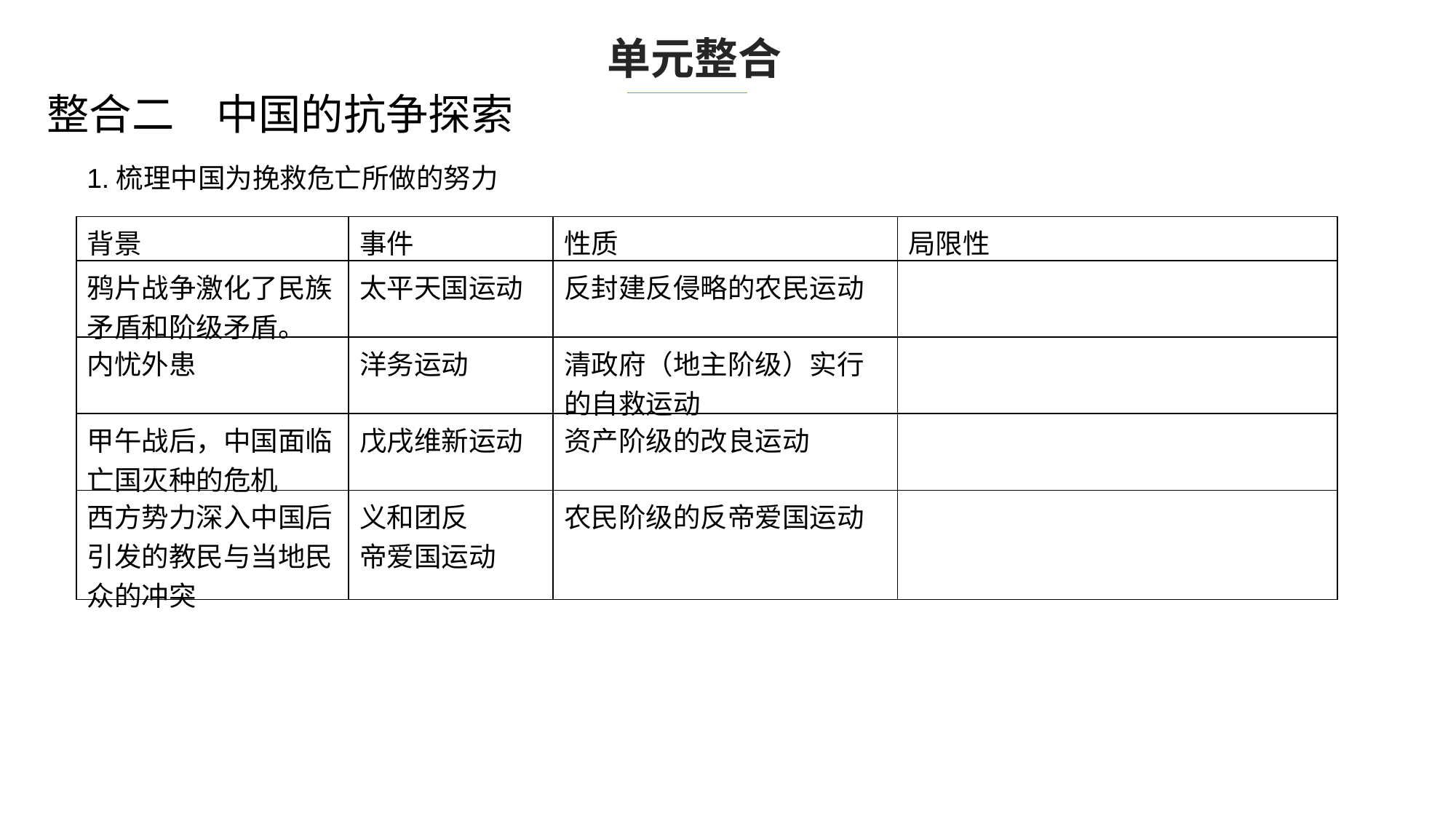

单元整合
整合二　中国的抗争探索
1.梳理中国为挽救危亡所做的努力
| 背景 | 事件 | 性质 | 局限性 |
| --- | --- | --- | --- |
| 鸦片战争激化了民族矛盾和阶级矛盾。 | 太平天国运动 | 反封建反侵略的农民运动 |  |
| 内忧外患 | 洋务运动 | 清政府（地主阶级）实行的自救运动 |  |
| 甲午战后，中国面临亡国灭种的危机 | 戊戌维新运动 | 资产阶级的改良运动 |  |
| 西方势力深入中国后引发的教民与当地民众的冲突 | 义和团反 帝爱国运动 | 农民阶级的反帝爱国运动 |  |